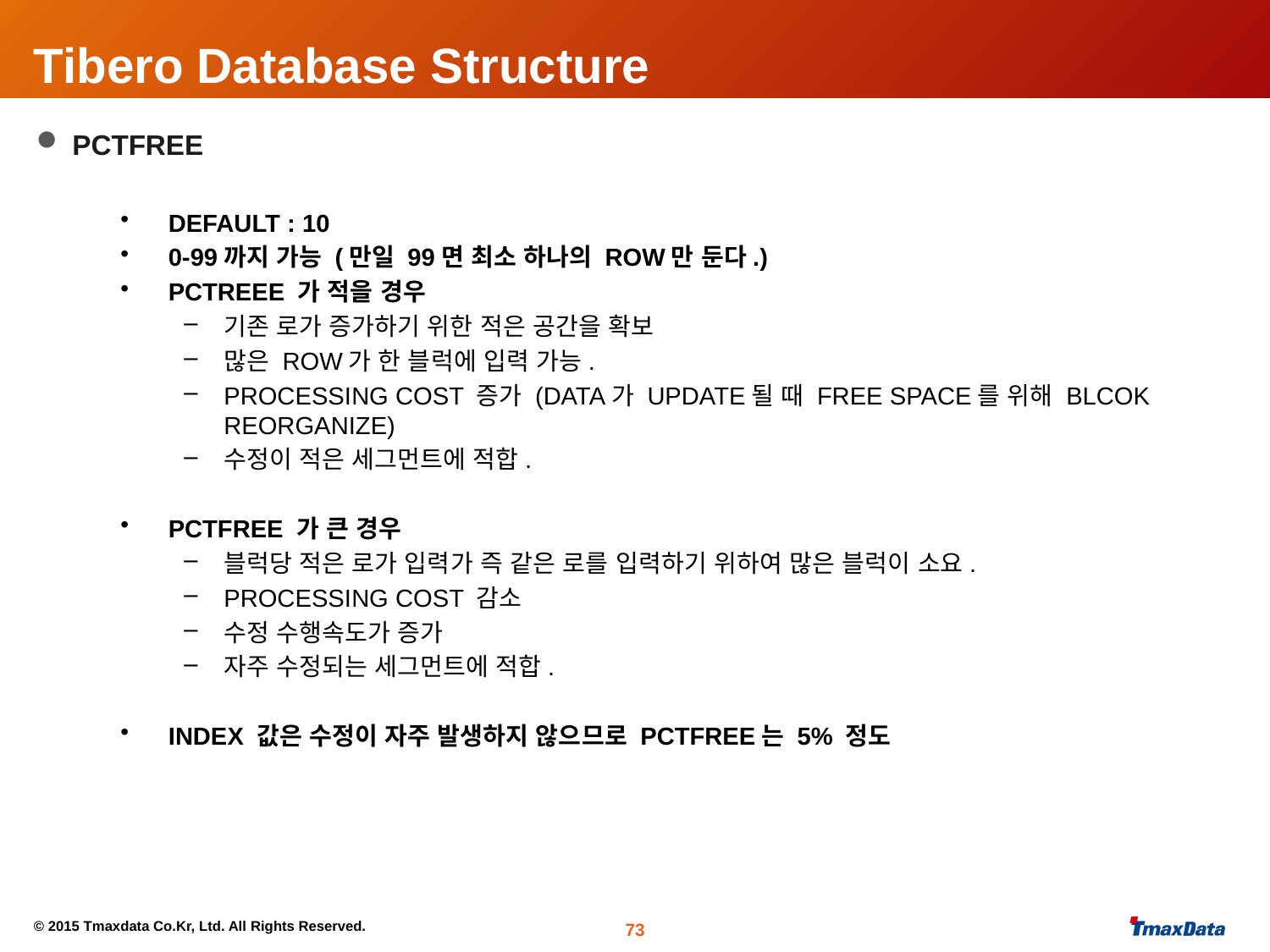

# Tibero Database Structure
 PCTFREE

DEFAULT : 10
0-99까지 가능 (만일 99면 최소 하나의 ROW만 둔다.)
PCTREEE 가 적을 경우
기존 로가 증가하기 위한 적은 공간을 확보
많은 ROW가 한 블럭에 입력 가능.
PROCESSING COST 증가 (DATA가 UPDATE될 때 FREE SPACE를 위해 BLCOK REORGANIZE)
수정이 적은 세그먼트에 적합.

PCTFREE 가 큰 경우
블럭당 적은 로가 입력가 즉 같은 로를 입력하기 위하여 많은 블럭이 소요.
PROCESSING COST 감소
수정 수행속도가 증가
자주 수정되는 세그먼트에 적합.

INDEX 값은 수정이 자주 발생하지 않으므로 PCTFREE는 5% 정도